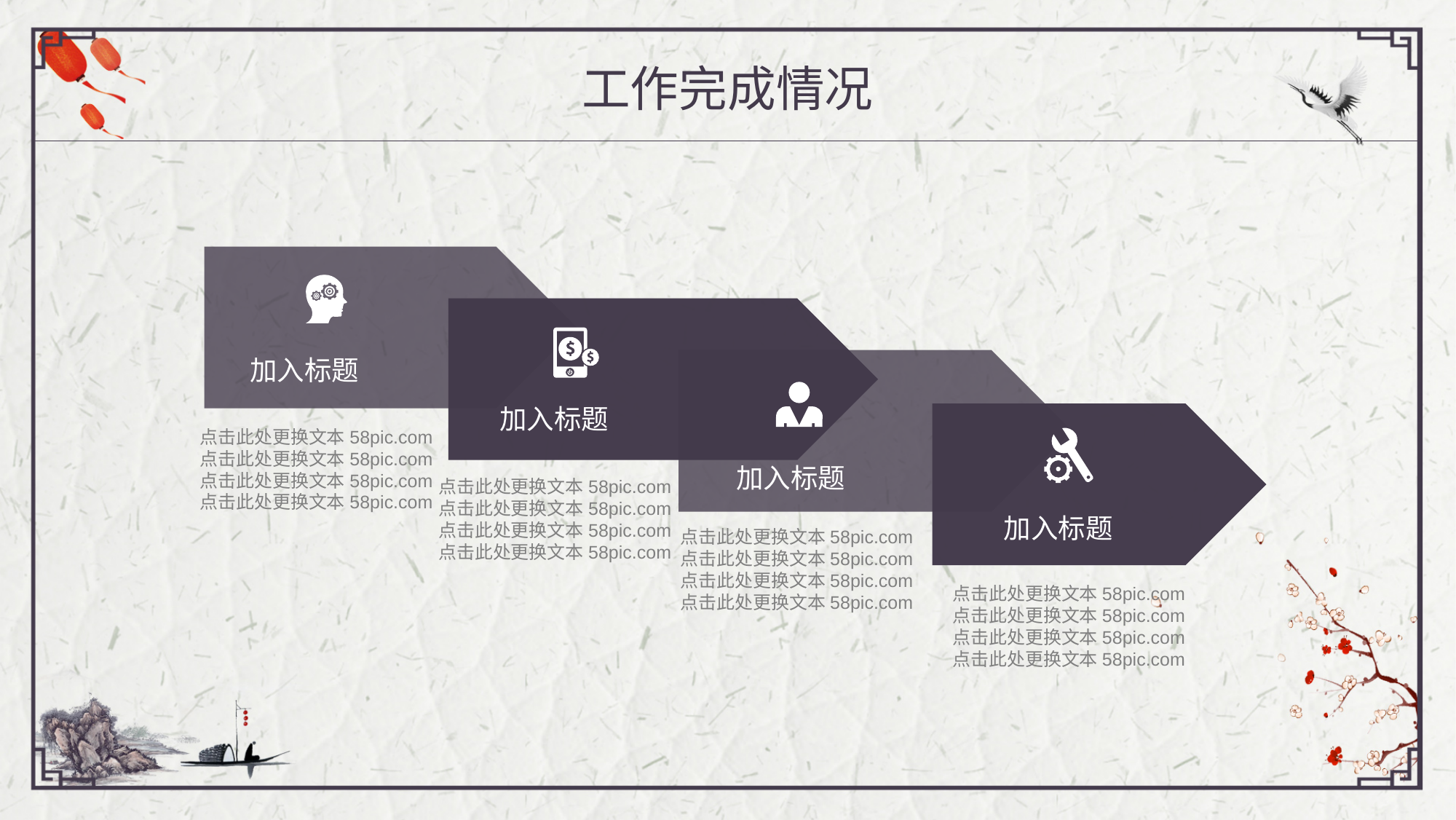

工作完成情况

加入标题

加入标题

点击此处更换文本58pic.com
点击此处更换文本58pic.com
点击此处更换文本58pic.com
点击此处更换文本58pic.com

加入标题
点击此处更换文本58pic.com
点击此处更换文本58pic.com
点击此处更换文本58pic.com
点击此处更换文本58pic.com

加入标题
点击此处更换文本58pic.com
点击此处更换文本58pic.com
点击此处更换文本58pic.com
点击此处更换文本58pic.com

点击此处更换文本58pic.com
点击此处更换文本58pic.com
点击此处更换文本58pic.com
点击此处更换文本58pic.com